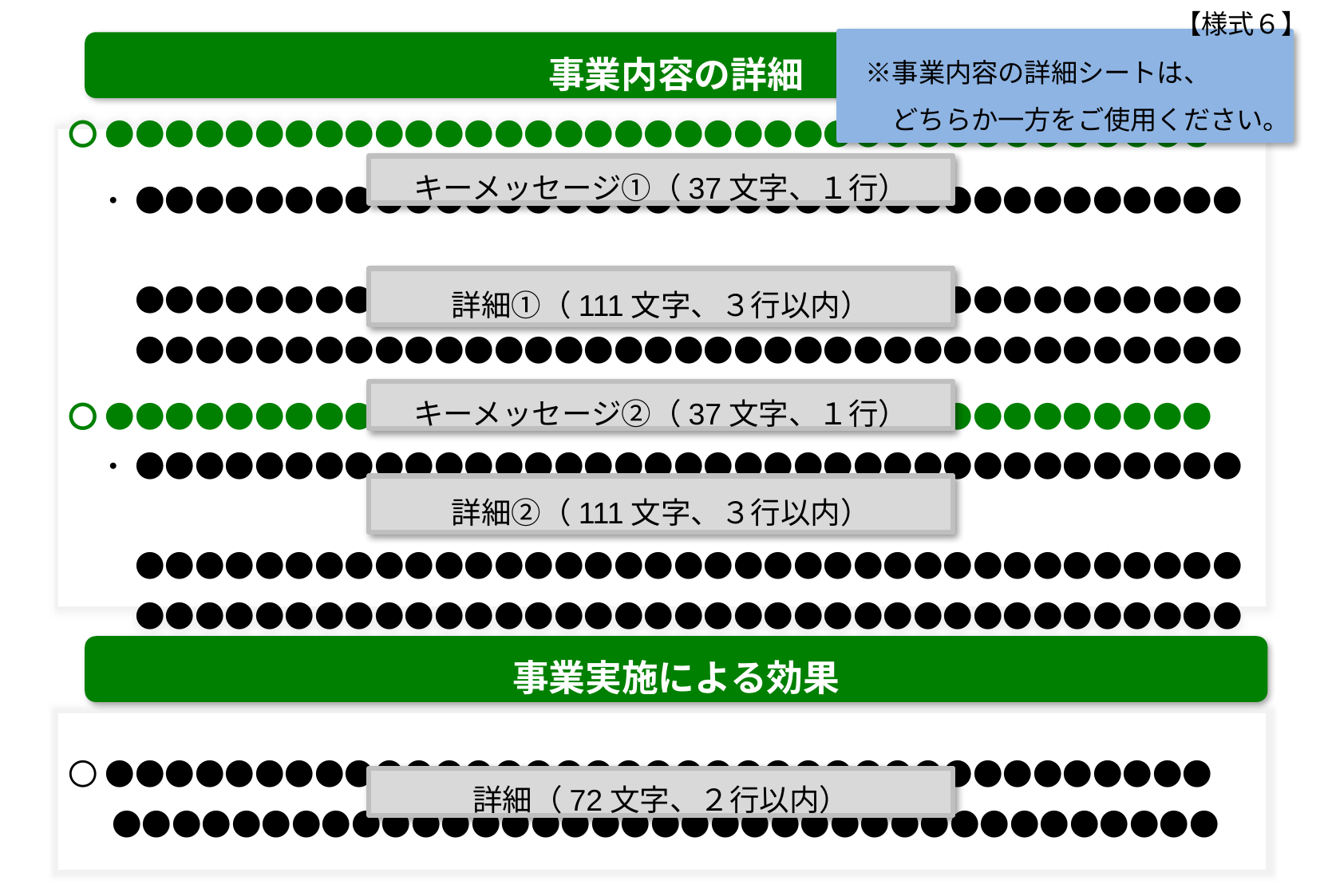

【様式６】
　※事業内容の詳細シートは、
　　どちらか一方をご使用ください。
事業内容の詳細
〇 ●●●●●●●●●●●●●●●●●●●●●●●●●●●●●●●●●●●●●

　・ ●●●●●●●●●●●●●●●●●●●●●●●●●●●●●●●●●●●●●
　　 ●●●●●●●●●●●●●●●●●●●●●●●●●●●●●●●●●●●●●
　　 ●●●●●●●●●●●●●●●●●●●●●●●●●●●●●●●●●●●●●

〇 ●●●●●●●●●●●●●●●●●●●●●●●●●●●●●●●●●●●●●
　・ ●●●●●●●●●●●●●●●●●●●●●●●●●●●●●●●●●●●●●
　　 ●●●●●●●●●●●●●●●●●●●●●●●●●●●●●●●●●●●●●
　　 ●●●●●●●●●●●●●●●●●●●●●●●●●●●●●●●●●●●●●
キーメッセージ①（37文字、１行）
詳細①（111文字、３行以内）
キーメッセージ②（37文字、１行）
詳細②（111文字、３行以内）
事業実施による効果
〇 ●●●●●●●●●●●●●●●●●●●●●●●●●●●●●●●●●●●●●
　  ●●●●●●●●●●●●●●●●●●●●●●●●●●●●●●●●●●●●●
詳細（72文字、２行以内）